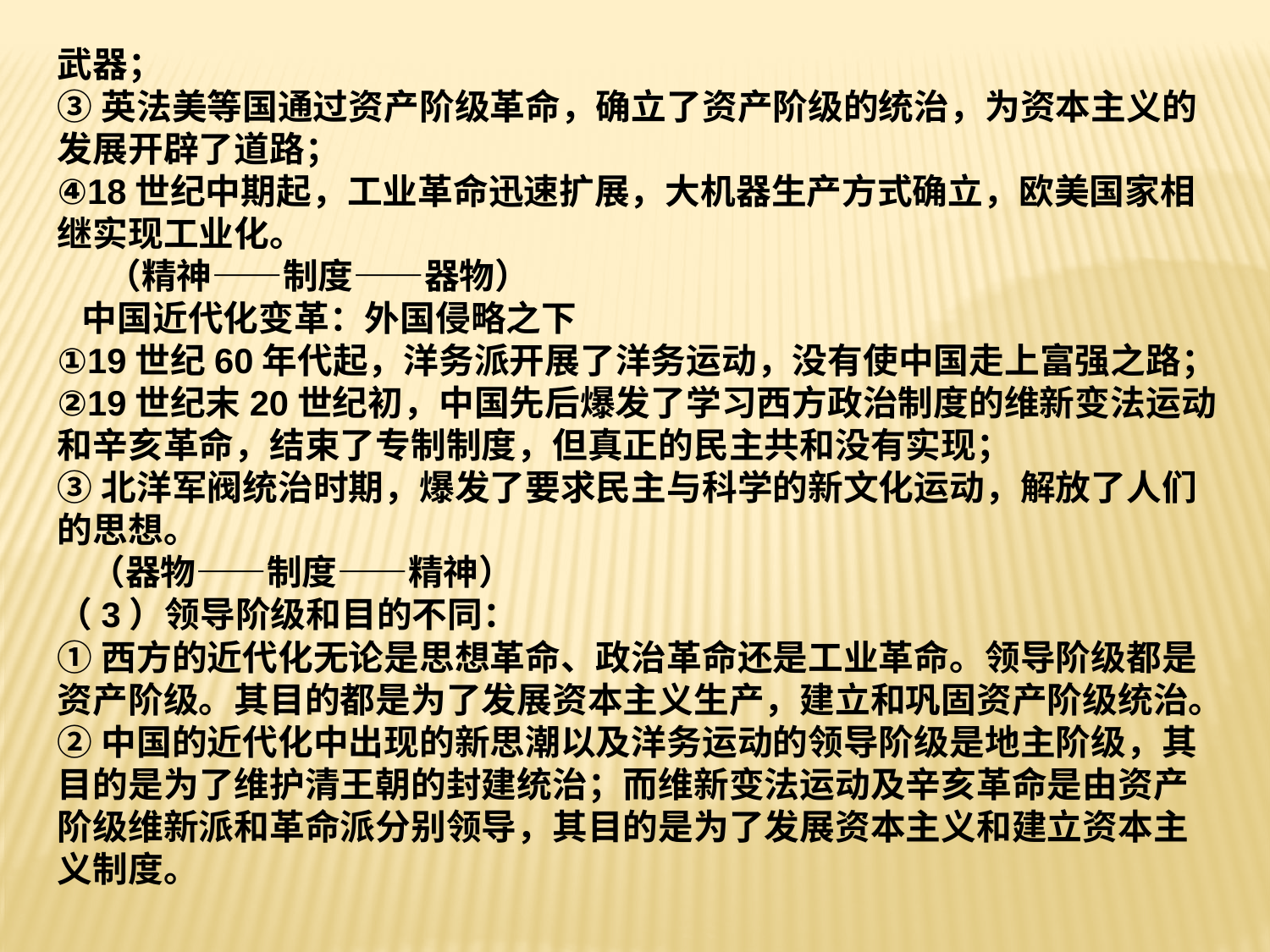

武器；
③英法美等国通过资产阶级革命，确立了资产阶级的统治，为资本主义的发展开辟了道路；
④18世纪中期起，工业革命迅速扩展，大机器生产方式确立，欧美国家相继实现工业化。
     （精神——制度——器物）
  中国近代化变革：外国侵略之下
①19世纪60年代起，洋务派开展了洋务运动，没有使中国走上富强之路；
②19世纪末20世纪初，中国先后爆发了学习西方政治制度的维新变法运动和辛亥革命，结束了专制制度，但真正的民主共和没有实现；
③北洋军阀统治时期，爆发了要求民主与科学的新文化运动，解放了人们的思想。
   （器物——制度——精神）
（3）领导阶级和目的不同：
①西方的近代化无论是思想革命、政治革命还是工业革命。领导阶级都是资产阶级。其目的都是为了发展资本主义生产，建立和巩固资产阶级统治。
②中国的近代化中出现的新思潮以及洋务运动的领导阶级是地主阶级，其目的是为了维护清王朝的封建统治；而维新变法运动及辛亥革命是由资产阶级维新派和革命派分别领导，其目的是为了发展资本主义和建立资本主义制度。